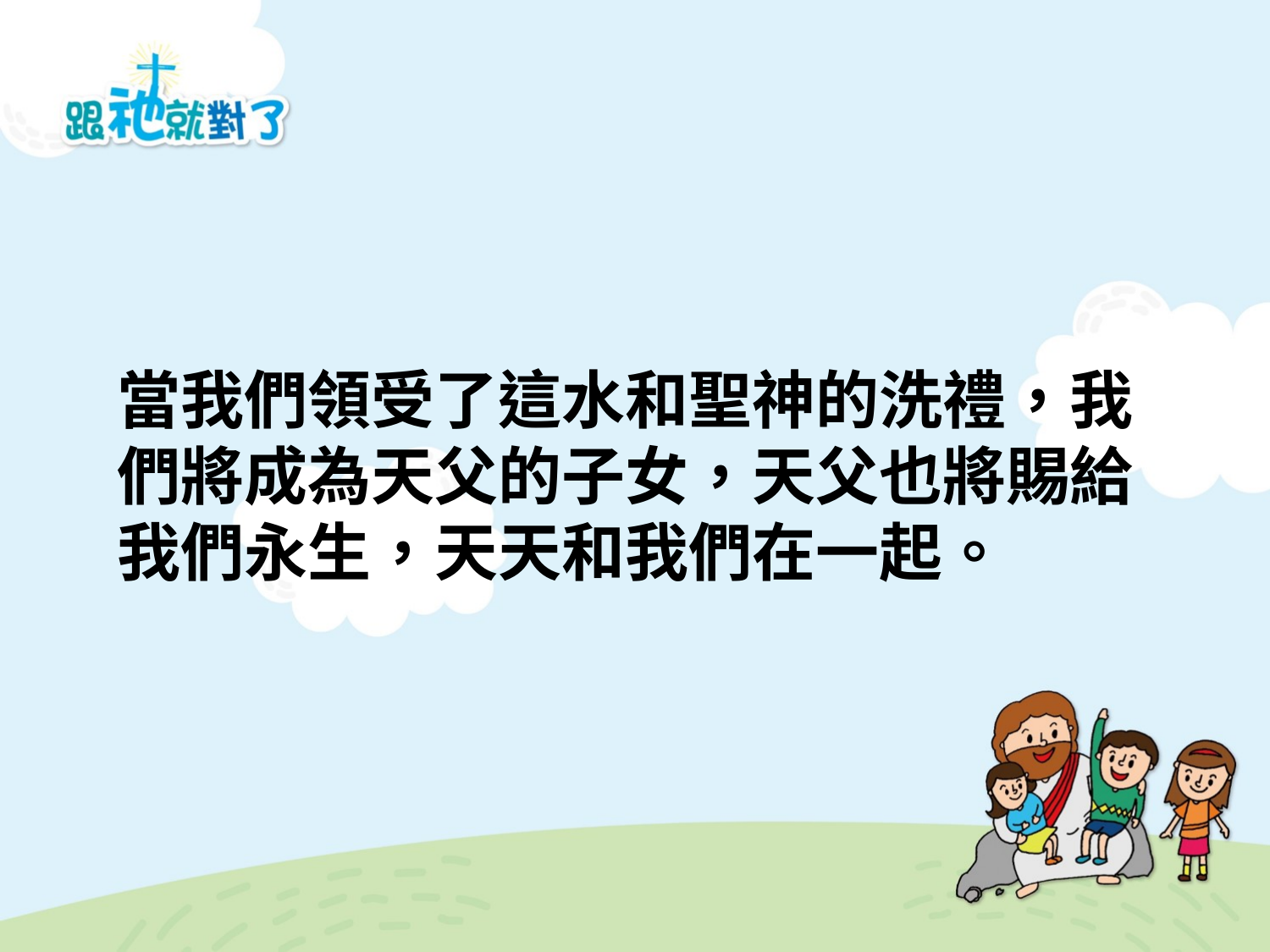

當我們領受了這水和聖神的洗禮，我們將成為天父的子女，天父也將賜給我們永生，天天和我們在一起。